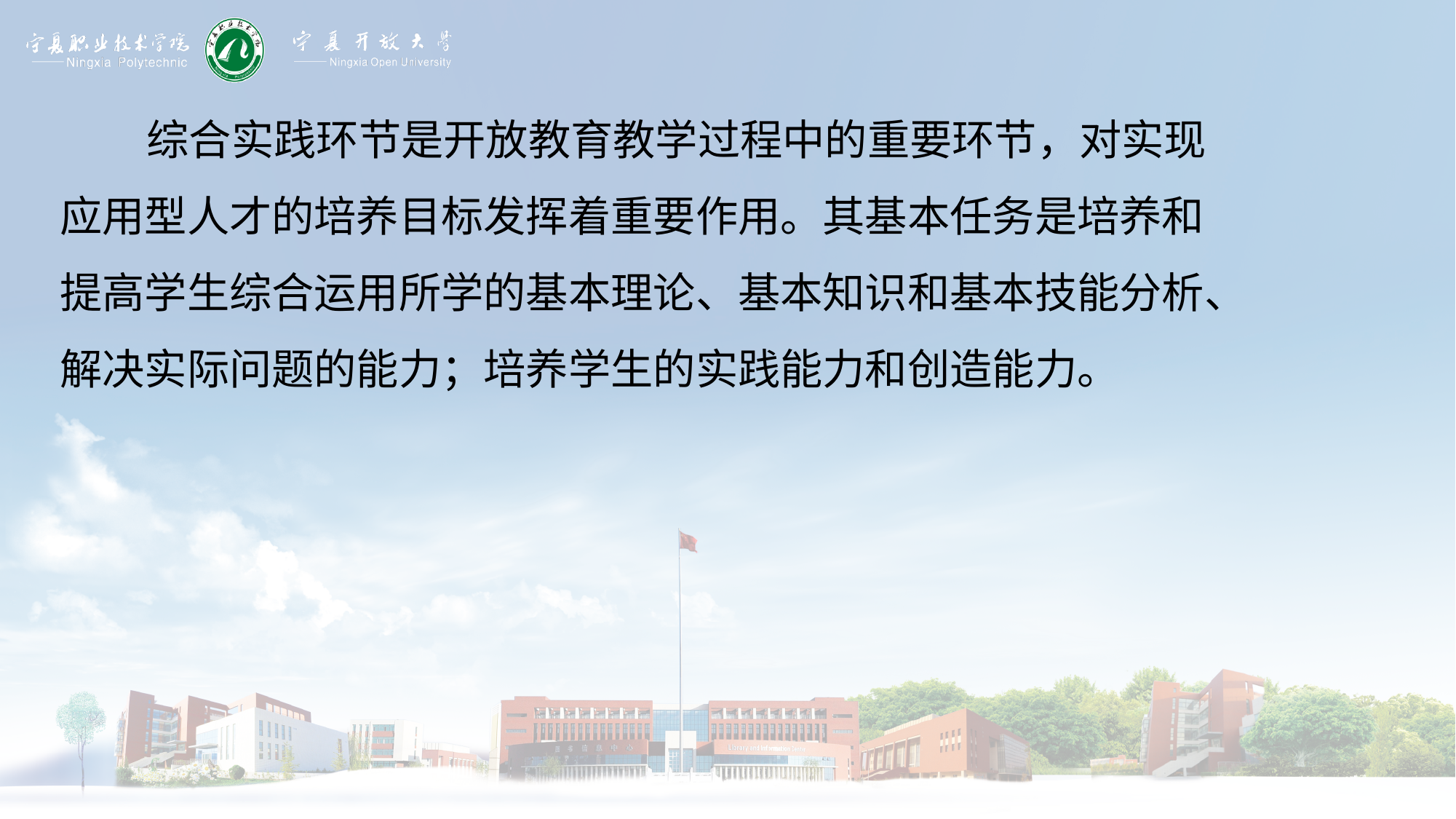

# 综合实践环节是开放教育教学过程中的重要环节，对实现应用型人才的培养目标发挥着重要作用。其基本任务是培养和提高学生综合运用所学的基本理论、基本知识和基本技能分析、解决实际问题的能力；培养学生的实践能力和创造能力。